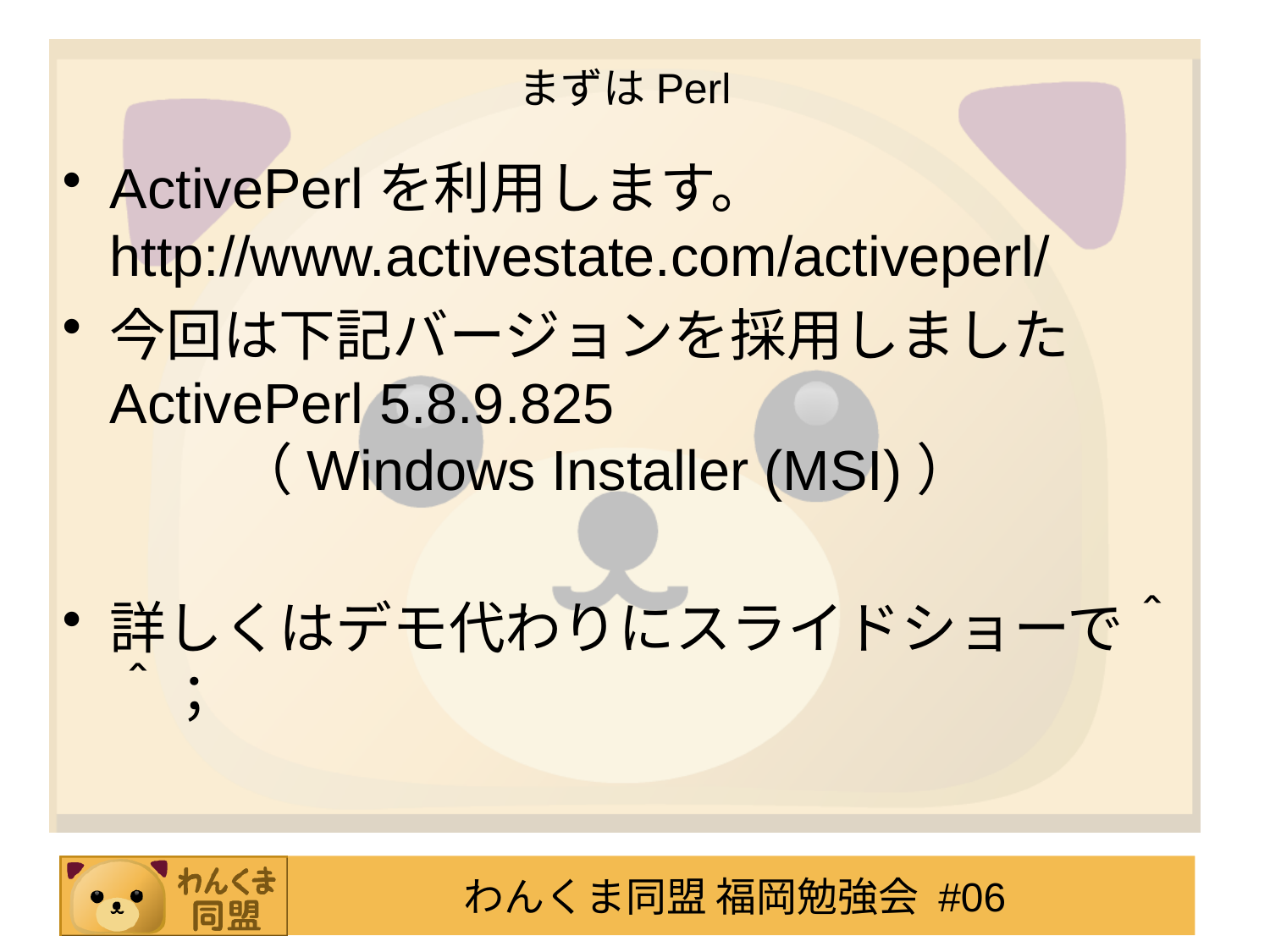

# まずはPerl
ActivePerlを利用します。
http://www.activestate.com/activeperl/
今回は下記バージョンを採用しました
ActivePerl 5.8.9.825
	（Windows Installer (MSI)）

詳しくはデモ代わりにスライドショーで＾＾；